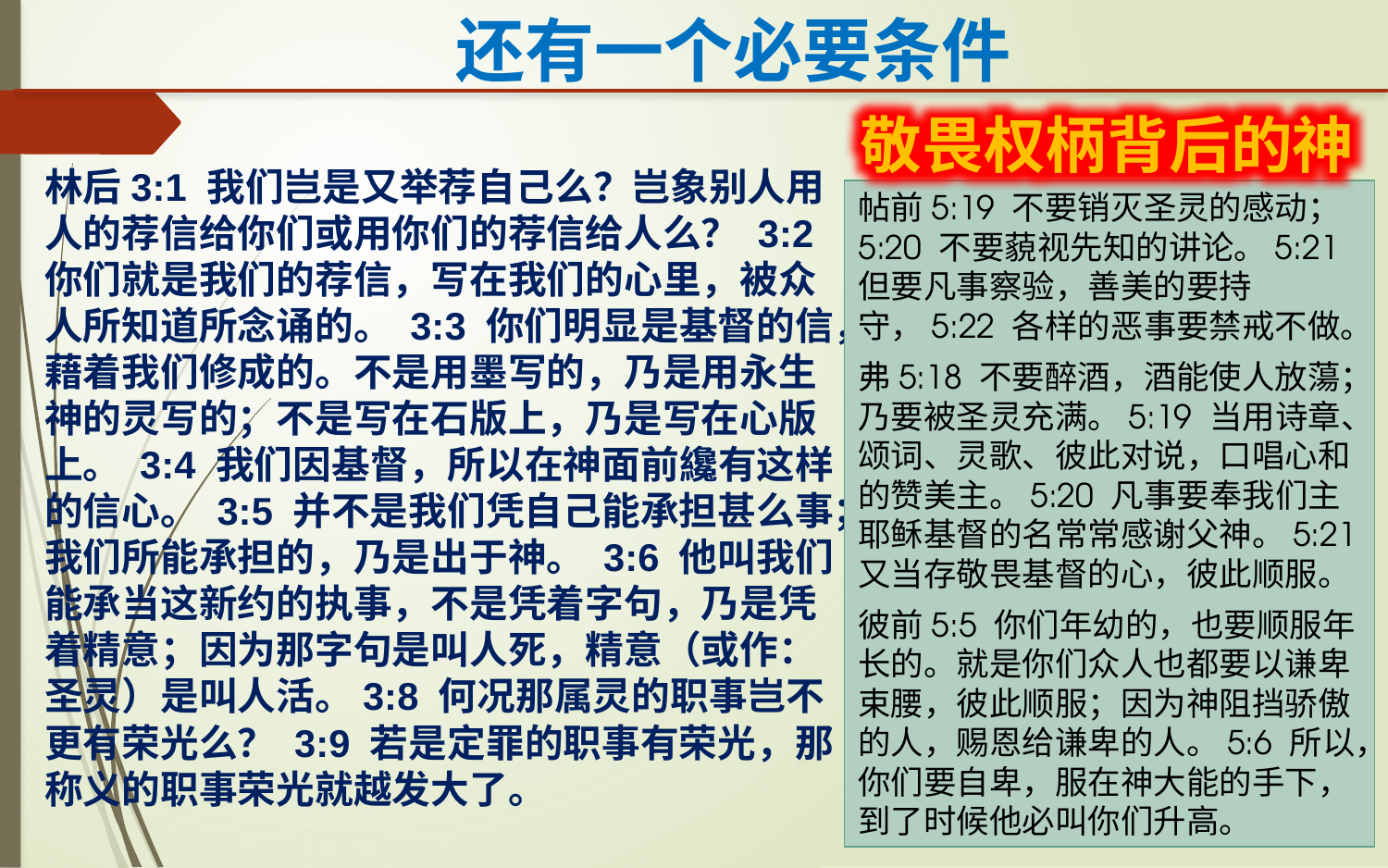

还有一个必要条件
敬畏权柄背后的神
林后3:1 我们岂是又举荐自己么？岂象别人用人的荐信给你们或用你们的荐信给人么？ 3:2 你们就是我们的荐信，写在我们的心里，被众人所知道所念诵的。 3:3 你们明显是基督的信，藉着我们修成的。不是用墨写的，乃是用永生神的灵写的；不是写在石版上，乃是写在心版上。 3:4 我们因基督，所以在神面前纔有这样的信心。 3:5 并不是我们凭自己能承担甚么事；我们所能承担的，乃是出于神。 3:6 他叫我们能承当这新约的执事，不是凭着字句，乃是凭着精意；因为那字句是叫人死，精意（或作：圣灵）是叫人活。3:8 何况那属灵的职事岂不更有荣光么？ 3:9 若是定罪的职事有荣光，那称义的职事荣光就越发大了。
帖前5:19 不要销灭圣灵的感动；5:20 不要藐视先知的讲论。5:21 但要凡事察验，善美的要持守，5:22 各样的恶事要禁戒不做。
弗5:18 不要醉酒，酒能使人放蕩；乃要被圣灵充满。5:19 当用诗章、颂词、灵歌、彼此对说，口唱心和的赞美主。5:20 凡事要奉我们主耶稣基督的名常常感谢父神。5:21 又当存敬畏基督的心，彼此顺服。
彼前5:5 你们年幼的，也要顺服年长的。就是你们众人也都要以谦卑束腰，彼此顺服；因为神阻挡骄傲的人，赐恩给谦卑的人。5:6 所以，你们要自卑，服在神大能的手下，到了时候他必叫你们升高。